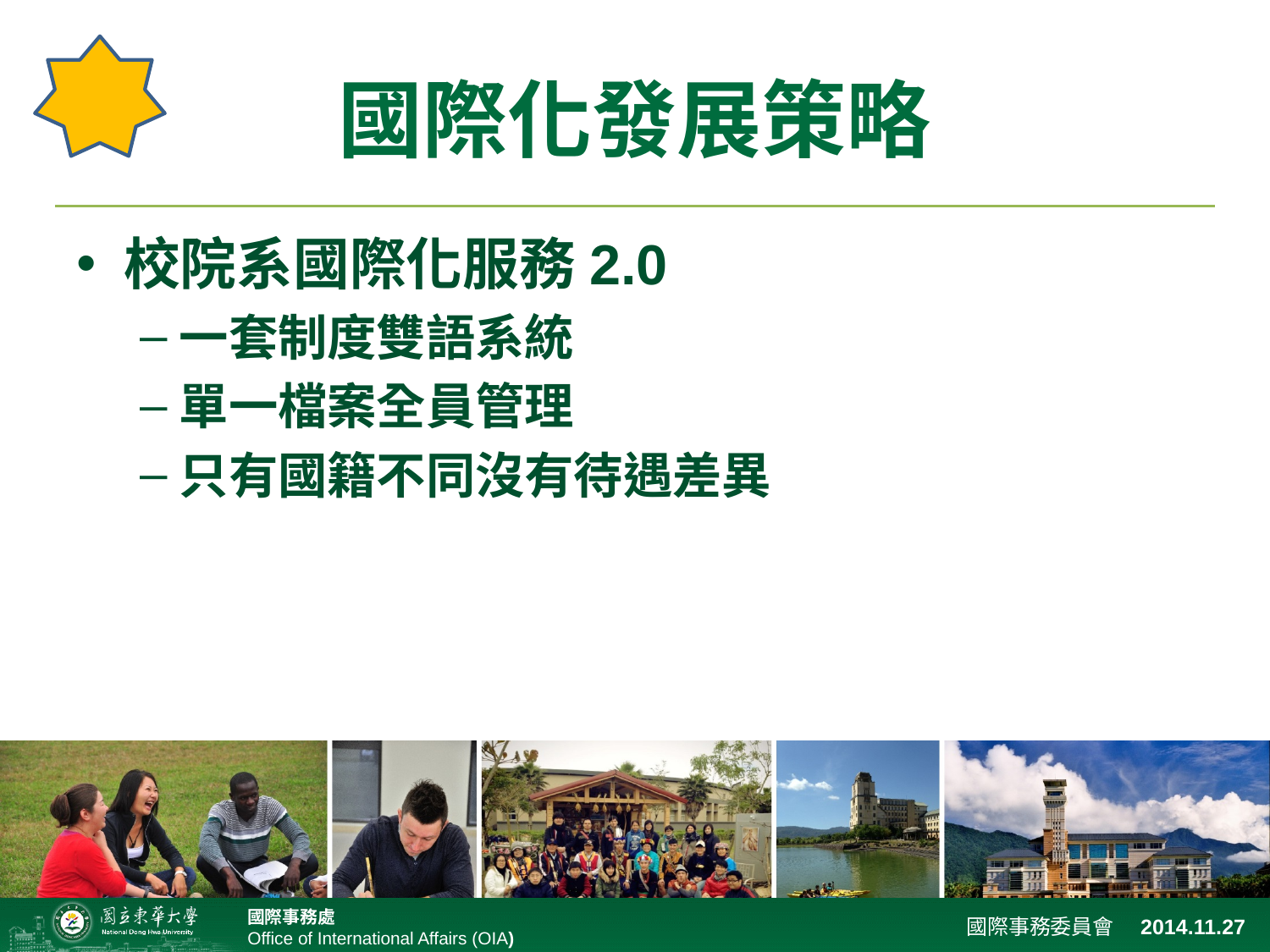

# 國際化發展策略
校院系國際化服務2.0
一套制度雙語系統
單一檔案全員管理
只有國籍不同沒有待遇差異